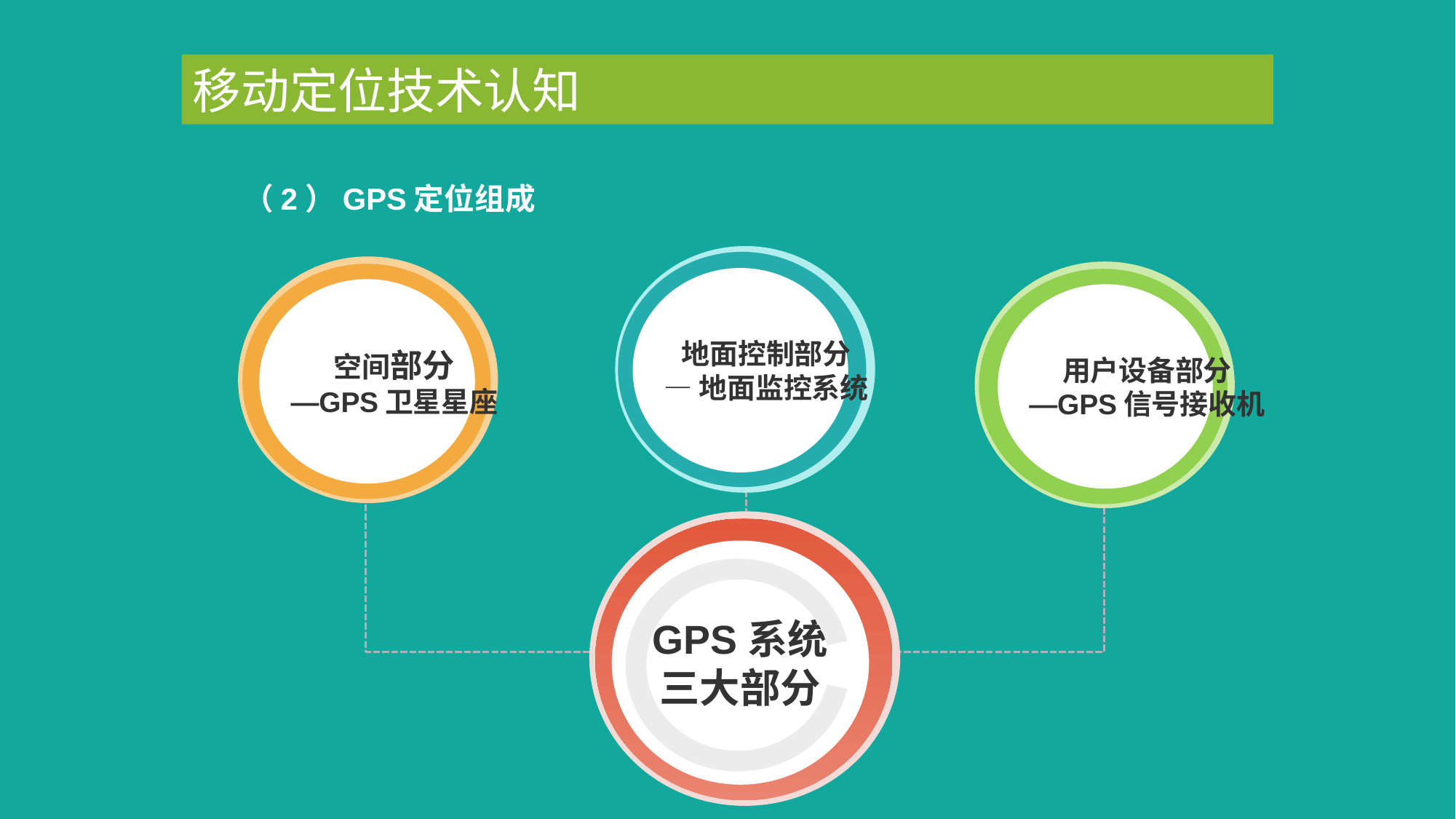

移动定位技术认知
（2）GPS定位组成

地面控制部分
—地面监控系统

空间部分
—GPS卫星星座
用户设备部分
—GPS信号接收机

GPS系统
三大部分